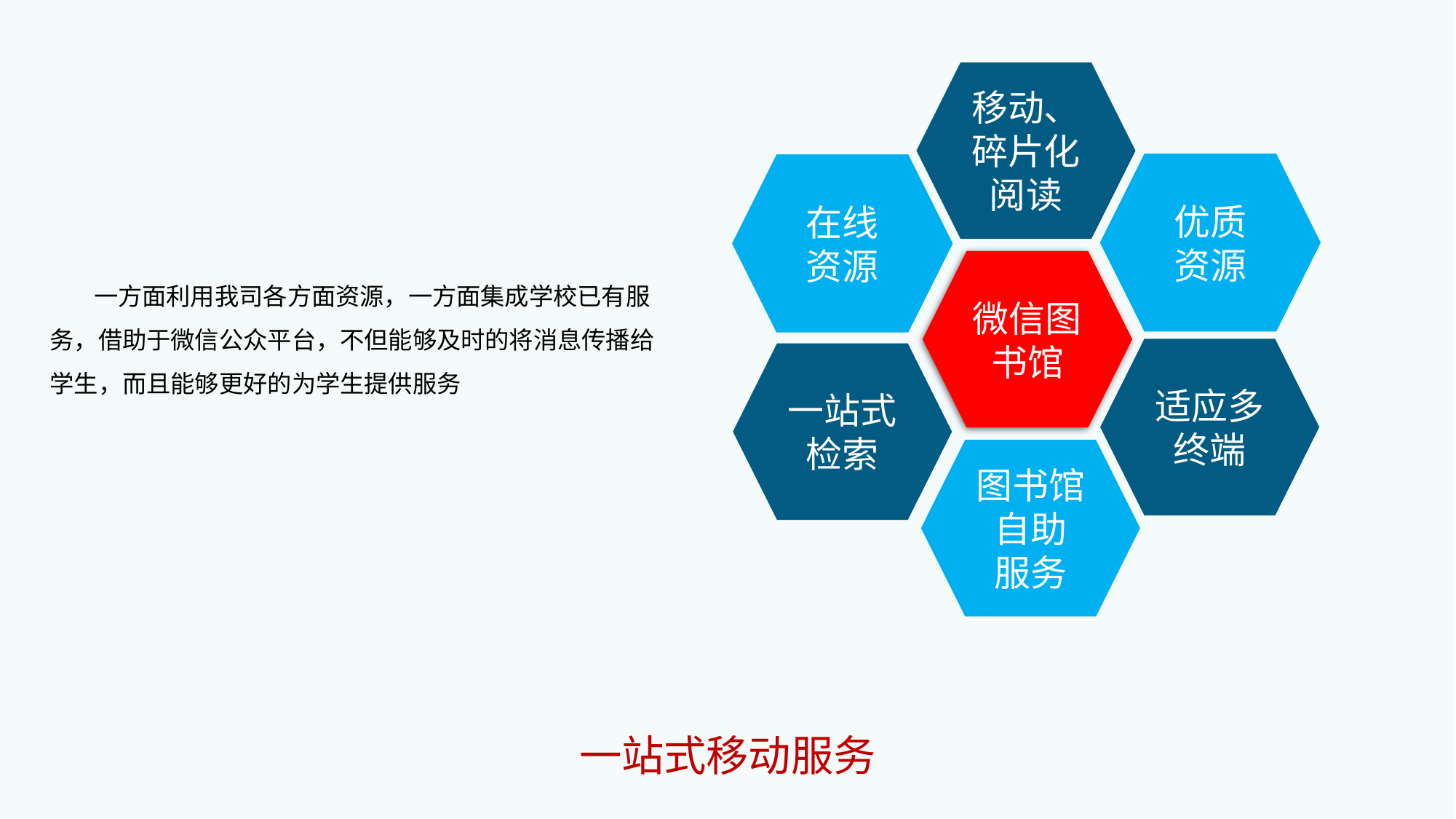

移动、碎片化
阅读
优质
资源
在线
资源
微信图书馆
       一方面利用我司各方面资源，一方面集成学校已有服务，借助于微信公众平台，不但能够及时的将消息传播给学生，而且能够更好的为学生提供服务
适应多终端
一站式检索
图书馆自助
服务
一站式移动服务